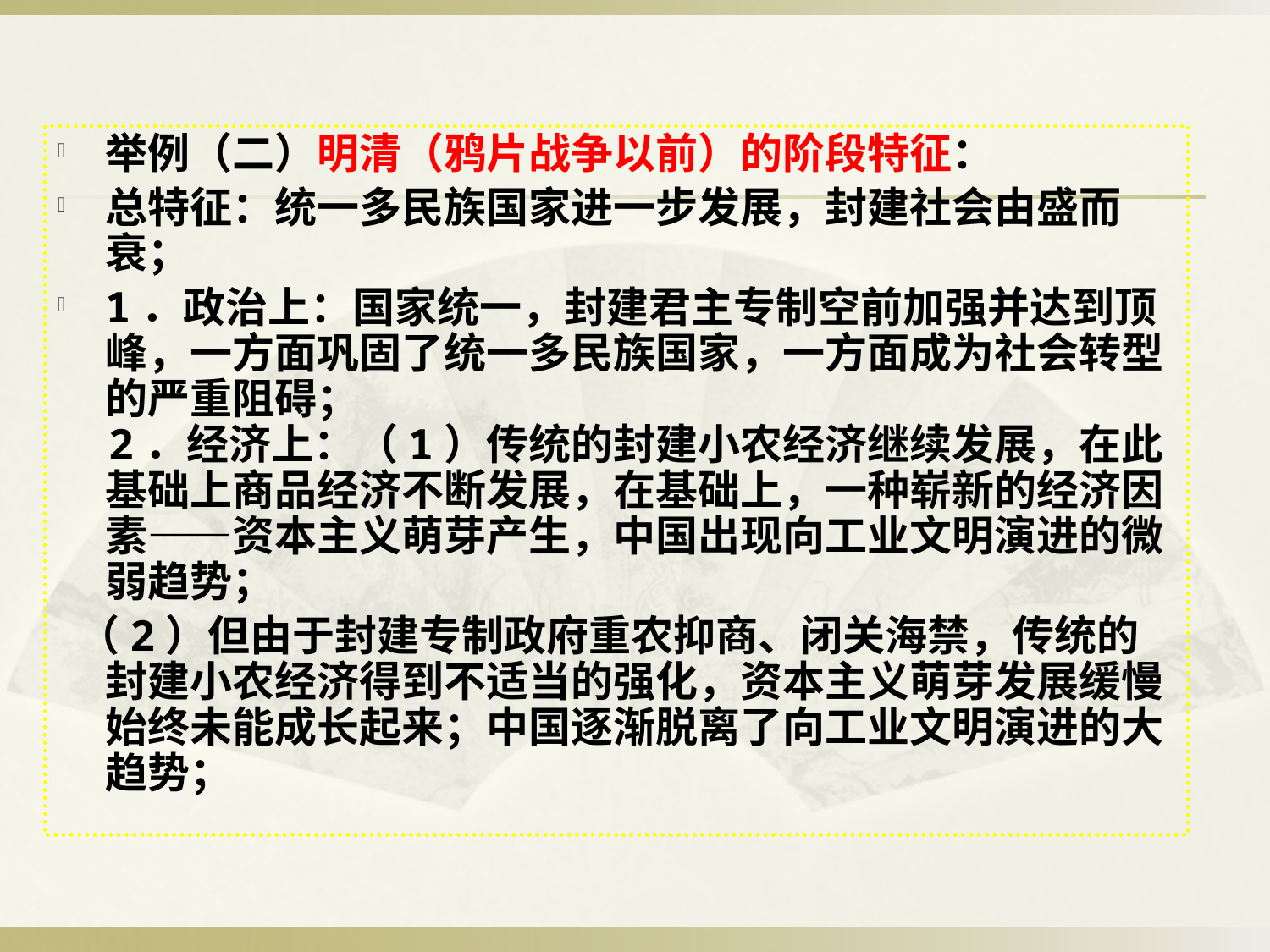

举例（二）明清（鸦片战争以前）的阶段特征：
总特征：统一多民族国家进一步发展，封建社会由盛而衰；
1．政治上：国家统一，封建君主专制空前加强并达到顶峰，一方面巩固了统一多民族国家，一方面成为社会转型的严重阻碍；
  2．经济上：（1）传统的封建小农经济继续发展，在此基础上商品经济不断发展，在基础上，一种崭新的经济因素——资本主义萌芽产生，中国出现向工业文明演进的微弱趋势；
 （2）但由于封建专制政府重农抑商、闭关海禁，传统的封建小农经济得到不适当的强化，资本主义萌芽发展缓慢始终未能成长起来；中国逐渐脱离了向工业文明演进的大趋势；